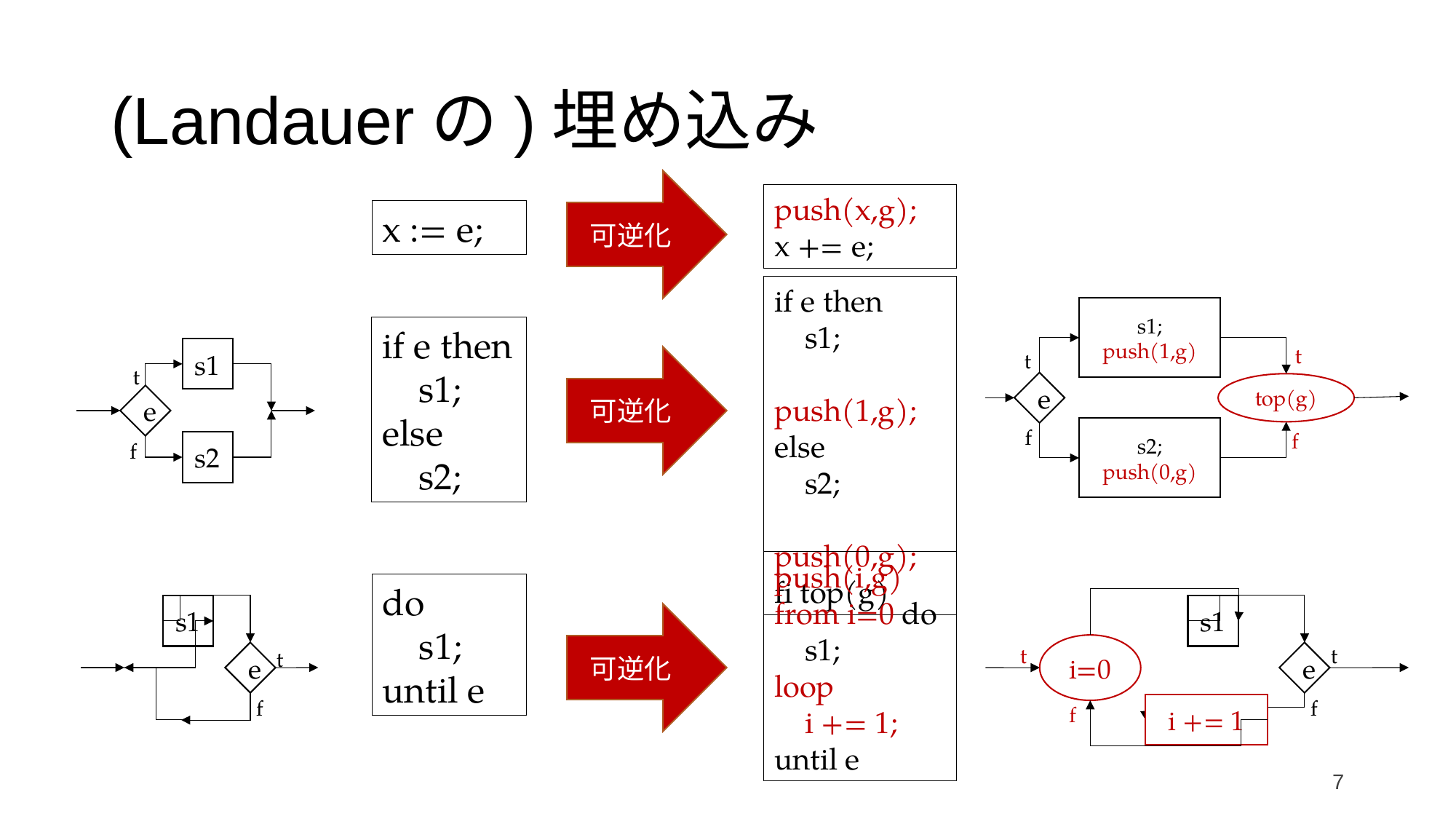

# (Landauerの)埋め込み
可逆化
push(x,g);
x += e;
x := e;
if e then
    s1;
    push(1,g);
else
    s2;
    push(0,g);
fi top(g)
s1;
push(1,g)
if e then
    s1;
else
    s2;
t
s1
t
e
f
s2
t
可逆化
e
top(g)
f
s2;
push(0,g)
f
push(i,g)
from i=0 do
    s1;
loop
    i += 1;
until e
do
    s1;
until e
s1
t
e
f
s1
i=0
t
t
e
f
i += 1
f
可逆化
7